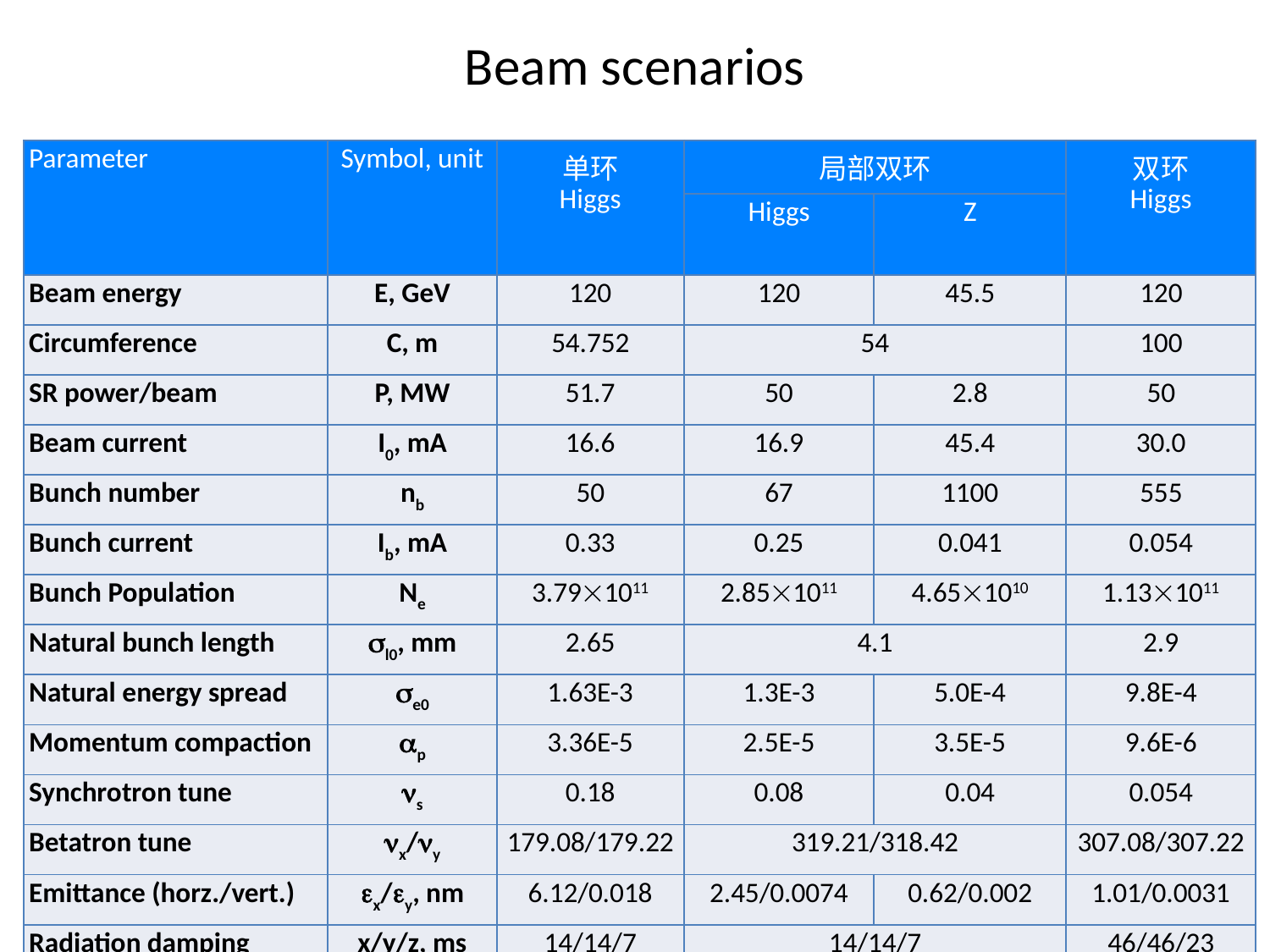

# Beam scenarios
| Parameter | Symbol, unit | 单环 Higgs | 局部双环 |  | 双环 Higgs |
| --- | --- | --- | --- | --- | --- |
|  |  |  | Higgs | Z |  |
| Beam energy | E, GeV | 120 | 120 | 45.5 | 120 |
| Circumference | C, m | 54.752 | 54 |  | 100 |
| SR power/beam | P, MW | 51.7 | 50 | 2.8 | 50 |
| Beam current | I0, mA | 16.6 | 16.9 | 45.4 | 30.0 |
| Bunch number | nb | 50 | 67 | 1100 | 555 |
| Bunch current | Ib, mA | 0.33 | 0.25 | 0.041 | 0.054 |
| Bunch Population | Ne | 3.79×1011 | 2.85×1011 | 4.65×1010 | 1.13×1011 |
| Natural bunch length | σl0, mm | 2.65 | 4.1 |  | 2.9 |
| Natural energy spread | σe0 | 1.63E-3 | 1.3E-3 | 5.0E-4 | 9.8E-4 |
| Momentum compaction | αp | 3.36E-5 | 2.5E-5 | 3.5E-5 | 9.6E-6 |
| Synchrotron tune | νs | 0.18 | 0.08 | 0.04 | 0.054 |
| Betatron tune | νx/νy | 179.08/179.22 | 319.21/318.42 |  | 307.08/307.22 |
| Emittance (horz./vert.) | εx/εy, nm | 6.12/0.018 | 2.45/0.0074 | 0.62/0.002 | 1.01/0.0031 |
| Radiation damping | x/y/z, ms | 14/14/7 | 14/14/7 |  | 46/46/23 |